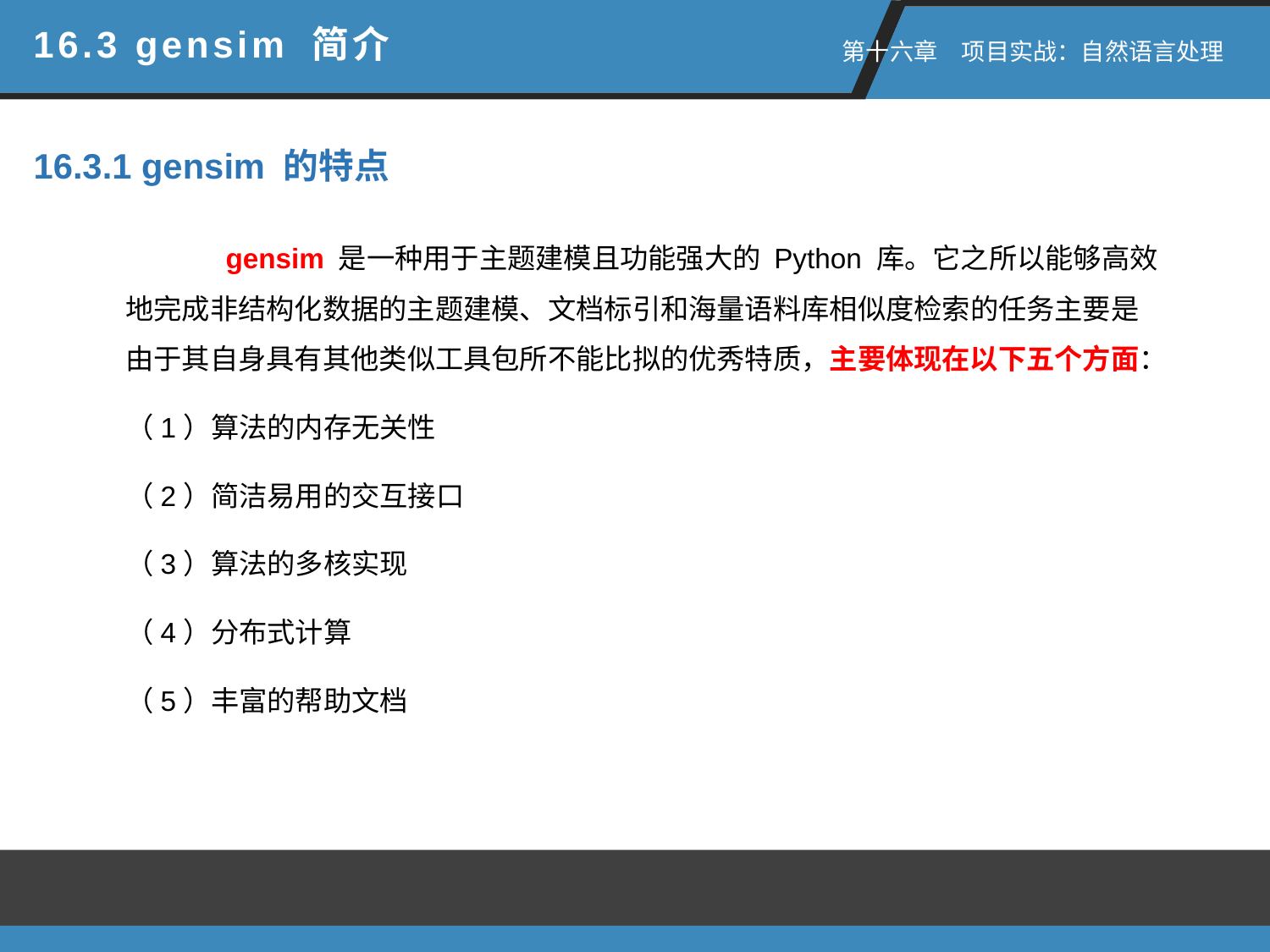

16.3 gensim 简介
  第十六章　项目实战：自然语言处理
16.3.1 gensim 的特点
gensim 是一种用于主题建模且功能强大的 Python 库。它之所以能够高效地完成非结构化数据的主题建模、文档标引和海量语料库相似度检索的任务主要是由于其自身具有其他类似工具包所不能比拟的优秀特质，主要体现在以下五个方面：
（1）算法的内存无关性
（2）简洁易用的交互接口
（3）算法的多核实现
（4）分布式计算
（5）丰富的帮助文档